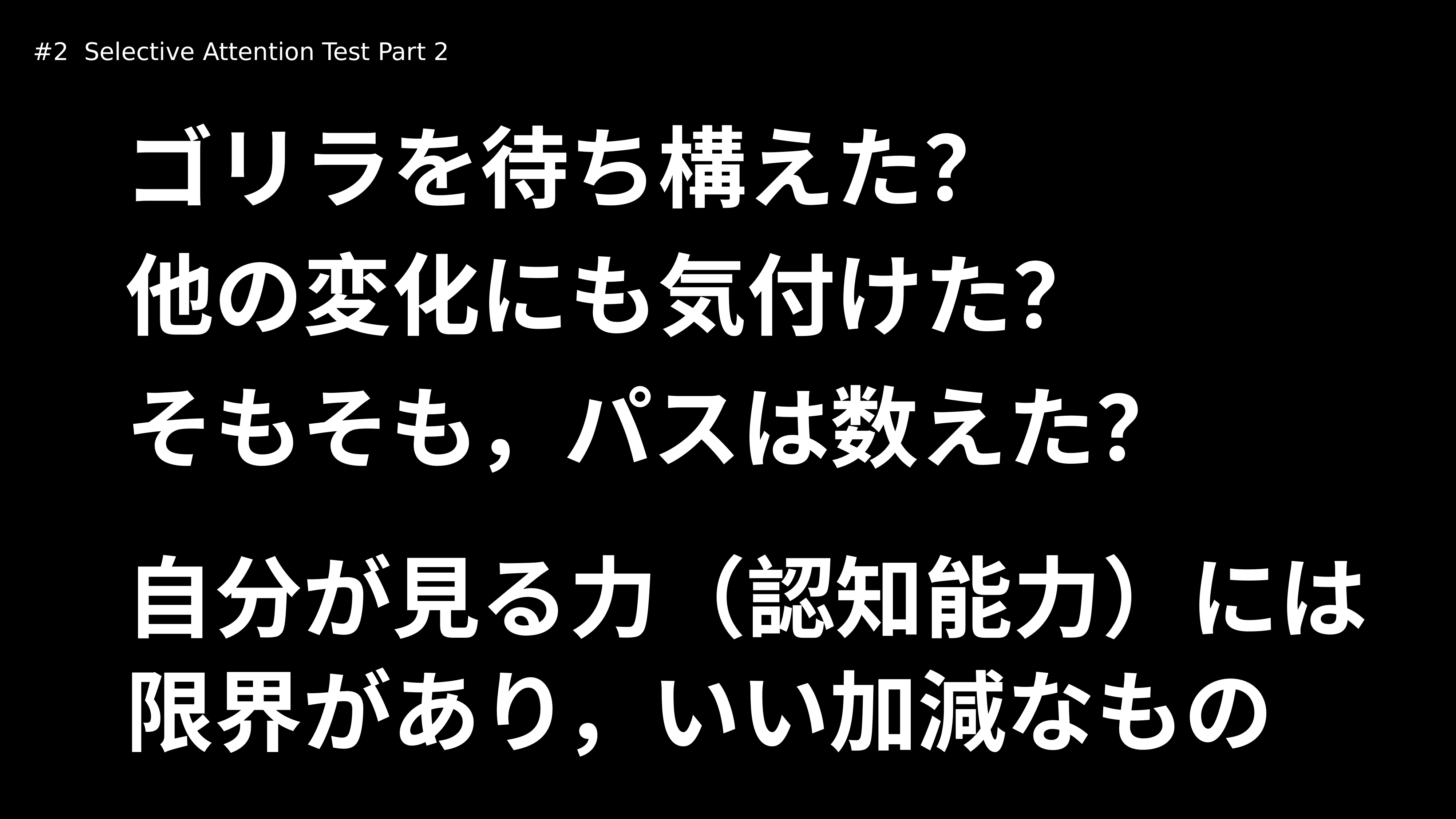

| #2 Selective Attention Test Part 2 |  |
| --- | --- |
ゴリラを待ち構えた？
他の変化にも気付けた？
そもそも，パスは数えた？
自分が見る力（認知能力）には
限界があり，いい加減なもの